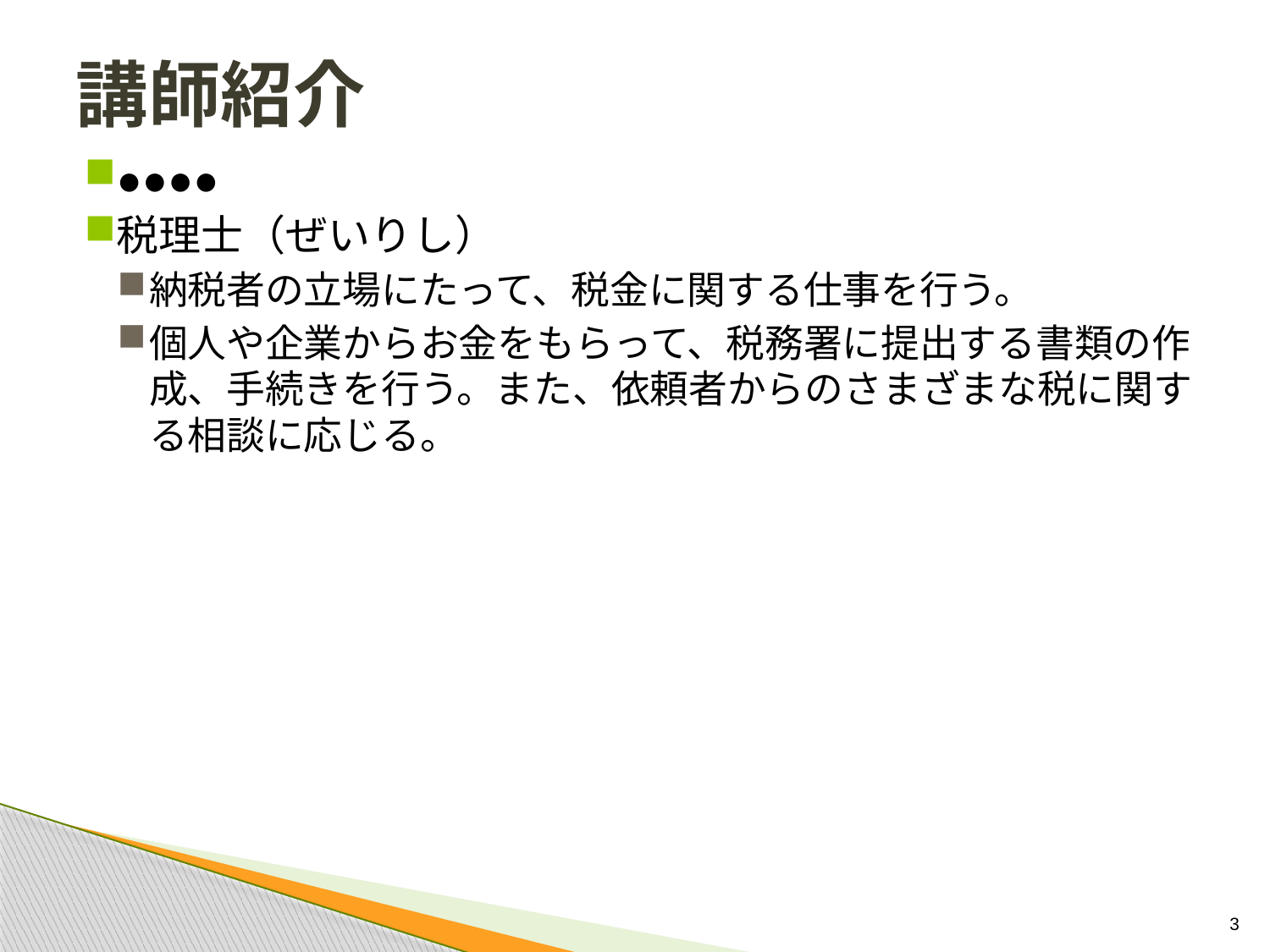

# 講師紹介
●●●●
税理士（ぜいりし）
納税者の立場にたって、税金に関する仕事を行う。
個人や企業からお金をもらって、税務署に提出する書類の作成、手続きを行う。また、依頼者からのさまざまな税に関する相談に応じる。

3